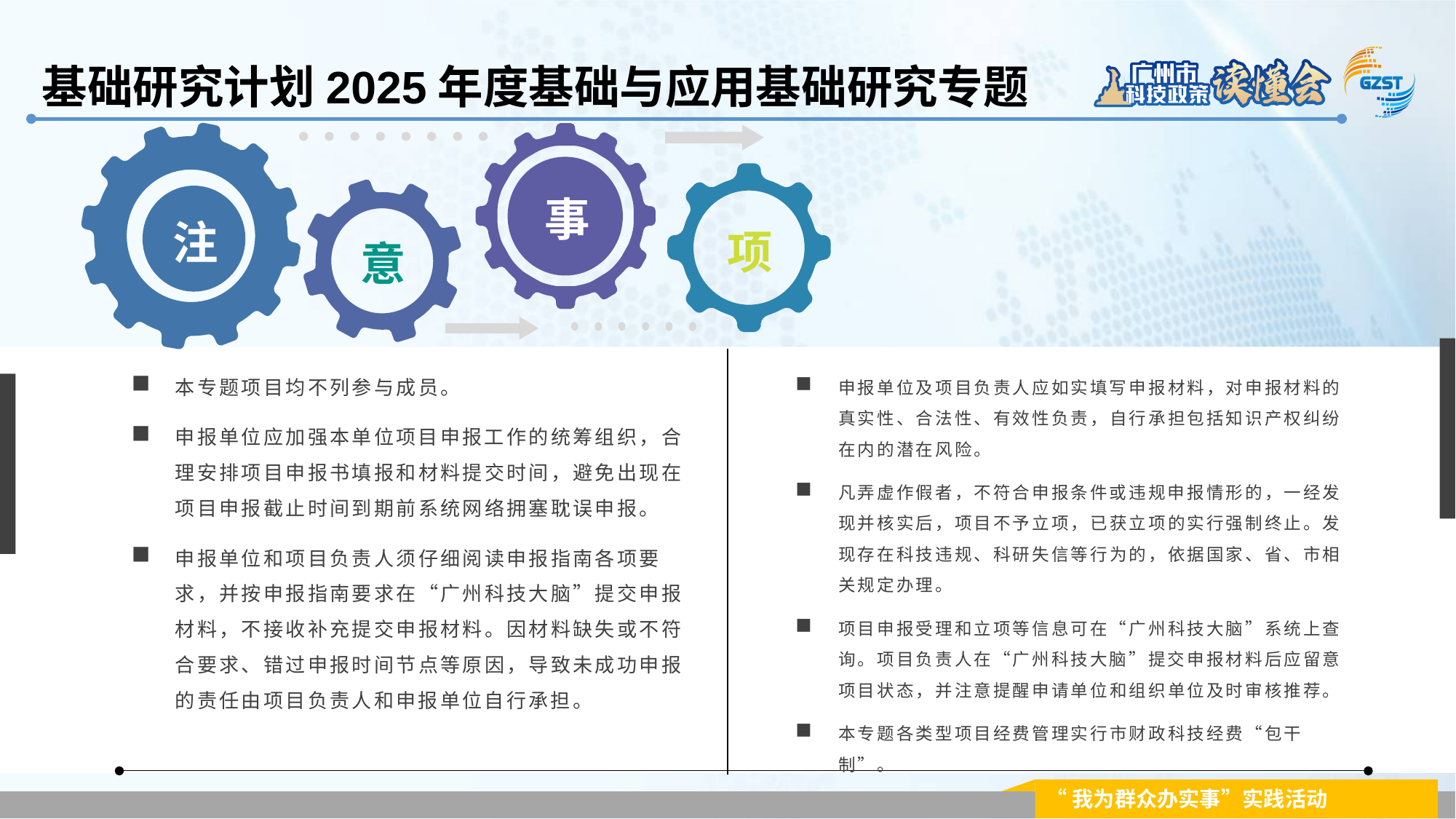

基础研究计划2025年度基础与应用基础研究专题

事
注
项
意

本专题项目均不列参与成员。
申报单位应加强本单位项目申报工作的统筹组织，合理安排项目申报书填报和材料提交时间，避免出现在项目申报截止时间到期前系统网络拥塞耽误申报。
申报单位和项目负责人须仔细阅读申报指南各项要求，并按申报指南要求在“广州科技大脑”提交申报材料，不接收补充提交申报材料。因材料缺失或不符合要求、错过申报时间节点等原因，导致未成功申报的责任由项目负责人和申报单位自行承担。
申报单位及项目负责人应如实填写申报材料，对申报材料的真实性、合法性、有效性负责，自行承担包括知识产权纠纷在内的潜在风险。
凡弄虚作假者，不符合申报条件或违规申报情形的，一经发现并核实后，项目不予立项，已获立项的实行强制终止。发现存在科技违规、科研失信等行为的，依据国家、省、市相关规定办理。
项目申报受理和立项等信息可在“广州科技大脑”系统上查询。项目负责人在“广州科技大脑”提交申报材料后应留意项目状态，并注意提醒申请单位和组织单位及时审核推荐。
本专题各类型项目经费管理实行市财政科技经费“包干制”。

“我为群众办实事”实践活动